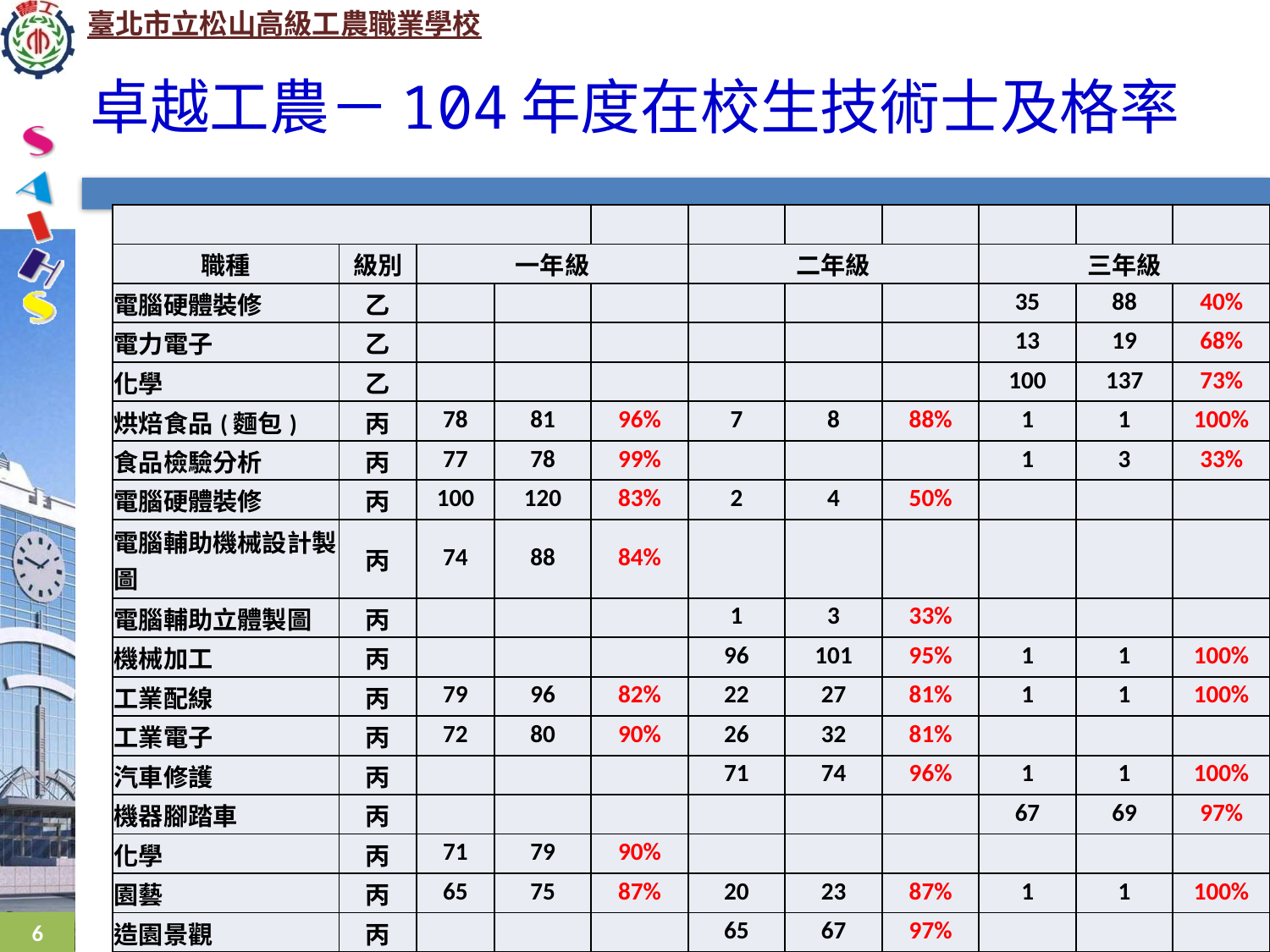

卓越工農－104年度在校生技術士及格率
|  |  |  |  |  |  |  |  |  |  |  |
| --- | --- | --- | --- | --- | --- | --- | --- | --- | --- | --- |
| 職種 | 級別 | 一年級 |  |  | 二年級 |  |  | 三年級 |  |  |
| 電腦硬體裝修 | 乙 |  |  |  |  |  |  | 35 | 88 | 40% |
| 電力電子 | 乙 |  |  |  |  |  |  | 13 | 19 | 68% |
| 化學 | 乙 |  |  |  |  |  |  | 100 | 137 | 73% |
| 烘焙食品(麵包) | 丙 | 78 | 81 | 96% | 7 | 8 | 88% | 1 | 1 | 100% |
| 食品檢驗分析 | 丙 | 77 | 78 | 99% |  |  |  | 1 | 3 | 33% |
| 電腦硬體裝修 | 丙 | 100 | 120 | 83% | 2 | 4 | 50% |  |  |  |
| 電腦輔助機械設計製圖 | 丙 | 74 | 88 | 84% |  |  |  |  |  |  |
| 電腦輔助立體製圖 | 丙 |  |  |  | 1 | 3 | 33% |  |  |  |
| 機械加工 | 丙 |  |  |  | 96 | 101 | 95% | 1 | 1 | 100% |
| 工業配線 | 丙 | 79 | 96 | 82% | 22 | 27 | 81% | 1 | 1 | 100% |
| 工業電子 | 丙 | 72 | 80 | 90% | 26 | 32 | 81% |  |  |  |
| 汽車修護 | 丙 |  |  |  | 71 | 74 | 96% | 1 | 1 | 100% |
| 機器腳踏車 | 丙 |  |  |  |  |  |  | 67 | 69 | 97% |
| 化學 | 丙 | 71 | 79 | 90% |  |  |  |  |  |  |
| 園藝 | 丙 | 65 | 75 | 87% | 20 | 23 | 87% | 1 | 1 | 100% |
| 造園景觀 | 丙 |  |  |  | 65 | 67 | 97% |  |  |  |